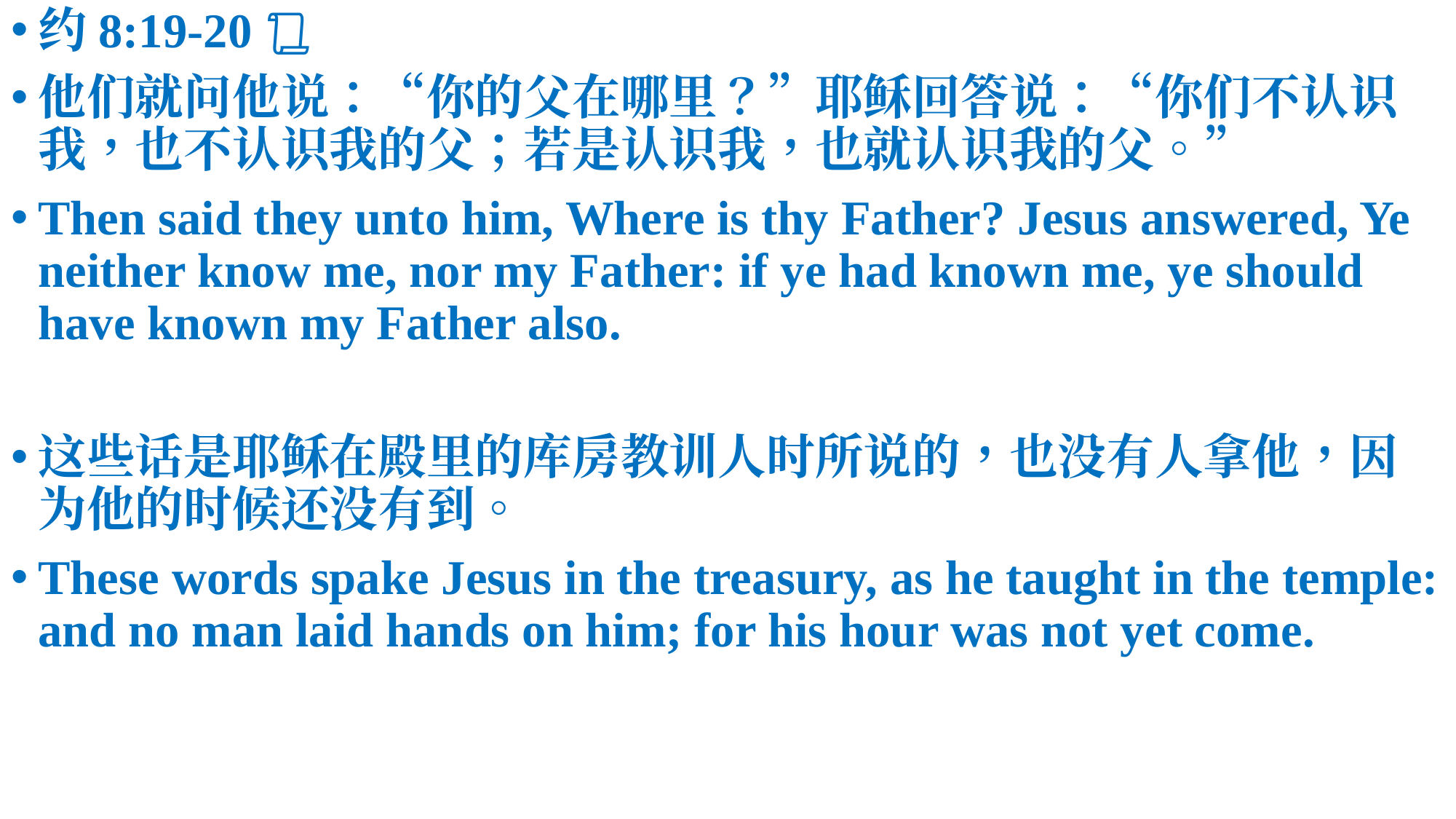

约8:19-20 📜
他们就问他说：“你的父在哪里？”耶稣回答说：“你们不认识我，也不认识我的父；若是认识我，也就认识我的父。”
Then said they unto him, Where is thy Father? Jesus answered, Ye neither know me, nor my Father: if ye had known me, ye should have known my Father also.

这些话是耶稣在殿里的库房教训人时所说的，也没有人拿他，因为他的时候还没有到。
These words spake Jesus in the treasury, as he taught in the temple: and no man laid hands on him; for his hour was not yet come.